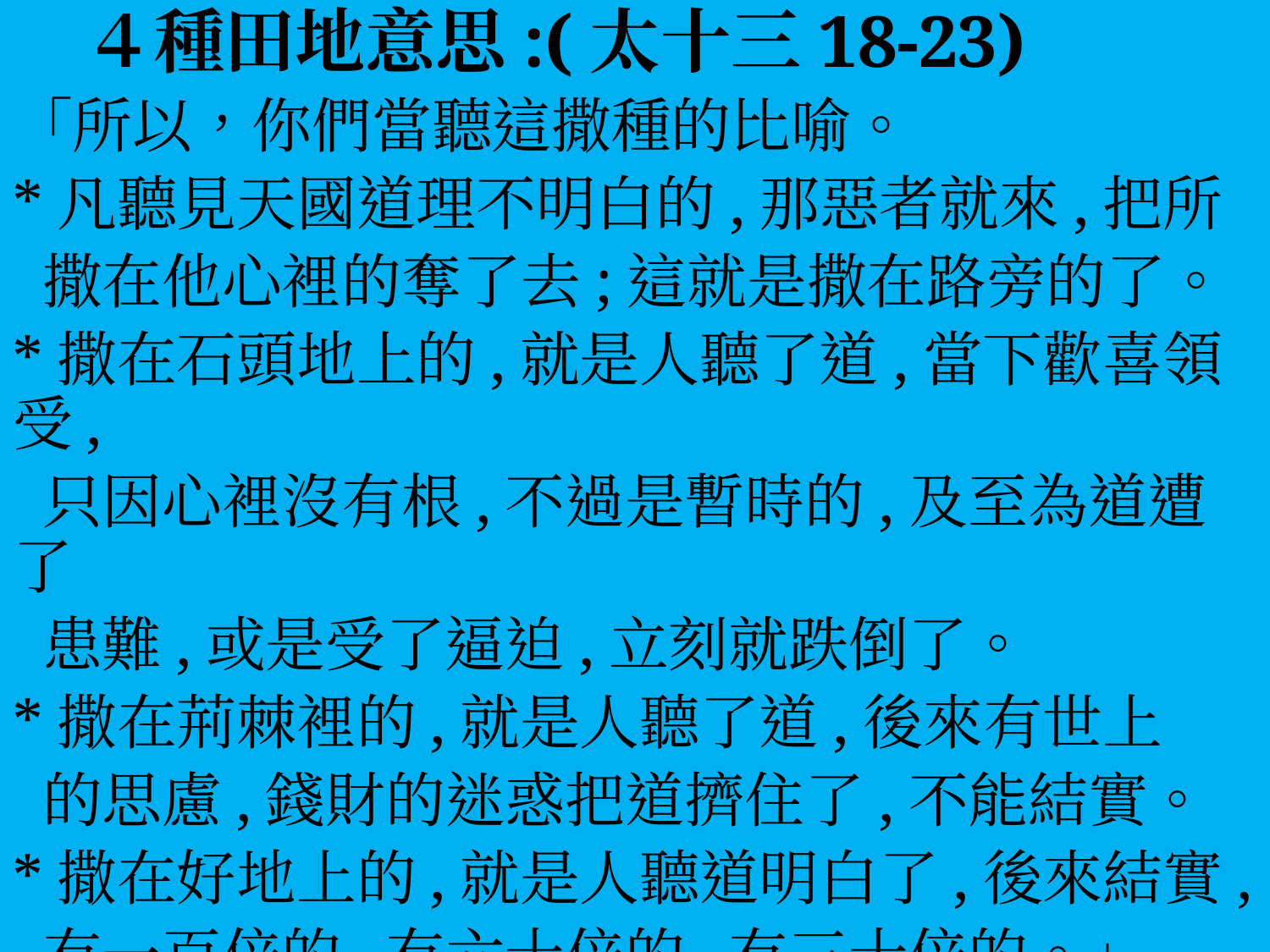

４種田地意思:(太十三18-23)
「所以，你們當聽這撒種的比喻。
*凡聽見天國道理不明白的,那惡者就來,把所
 撒在他心裡的奪了去;這就是撒在路旁的了。
*撒在石頭地上的,就是人聽了道,當下歡喜領受,
 只因心裡沒有根,不過是暫時的,及至為道遭了
 患難,或是受了逼迫,立刻就跌倒了。
*撒在荊棘裡的,就是人聽了道,後來有世上
 的思慮,錢財的迷惑把道擠住了,不能結實。
*撒在好地上的,就是人聽道明白了,後來結實,
 有一百倍的,有六十倍的,有三十倍的。」

#